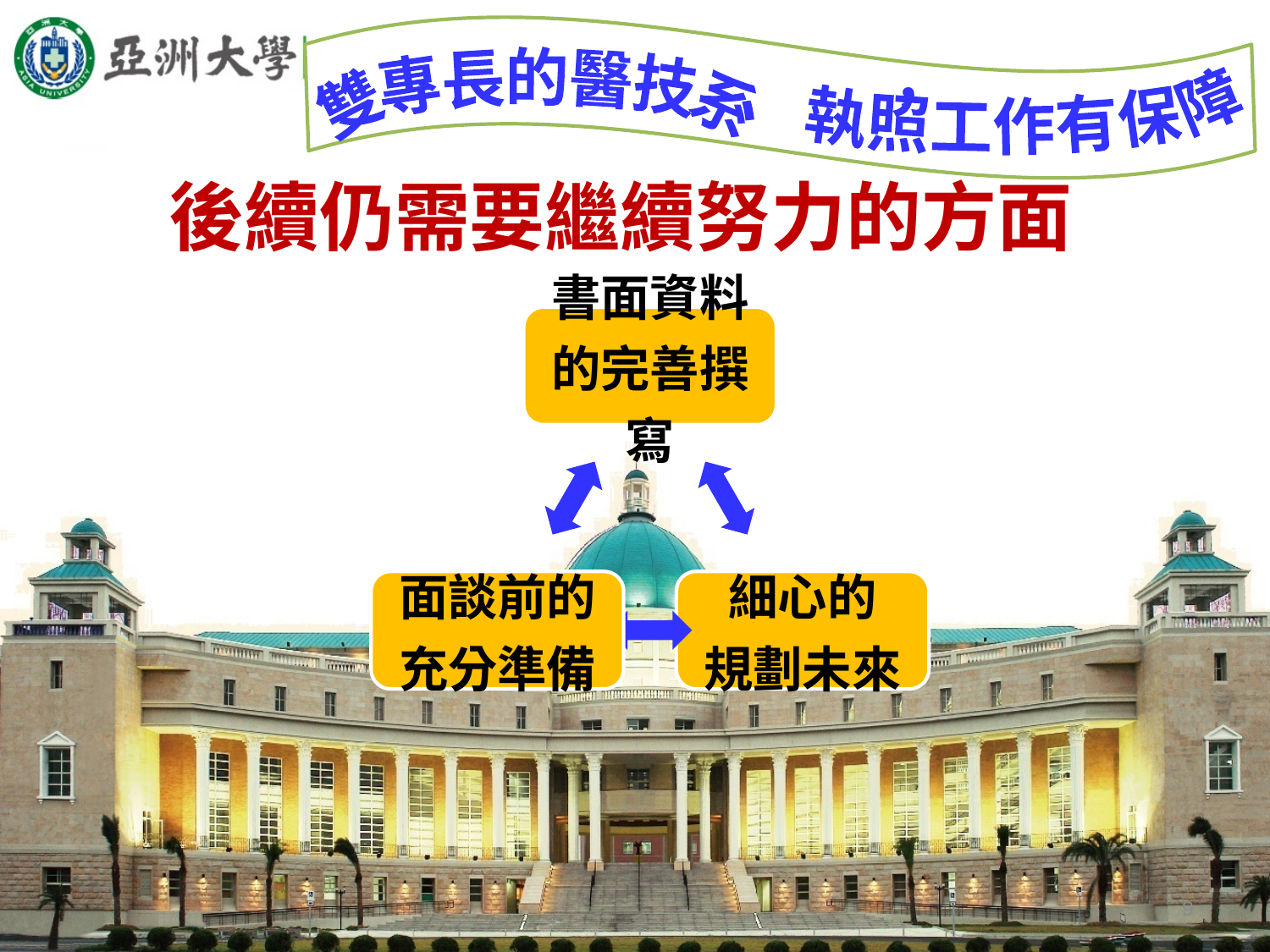

、執照工作有保障
，
雙專長的醫技系
後續仍需要繼續努力的方面
書面資料
的完善撰寫
細心的
規劃未來
面談前的
充分準備
9